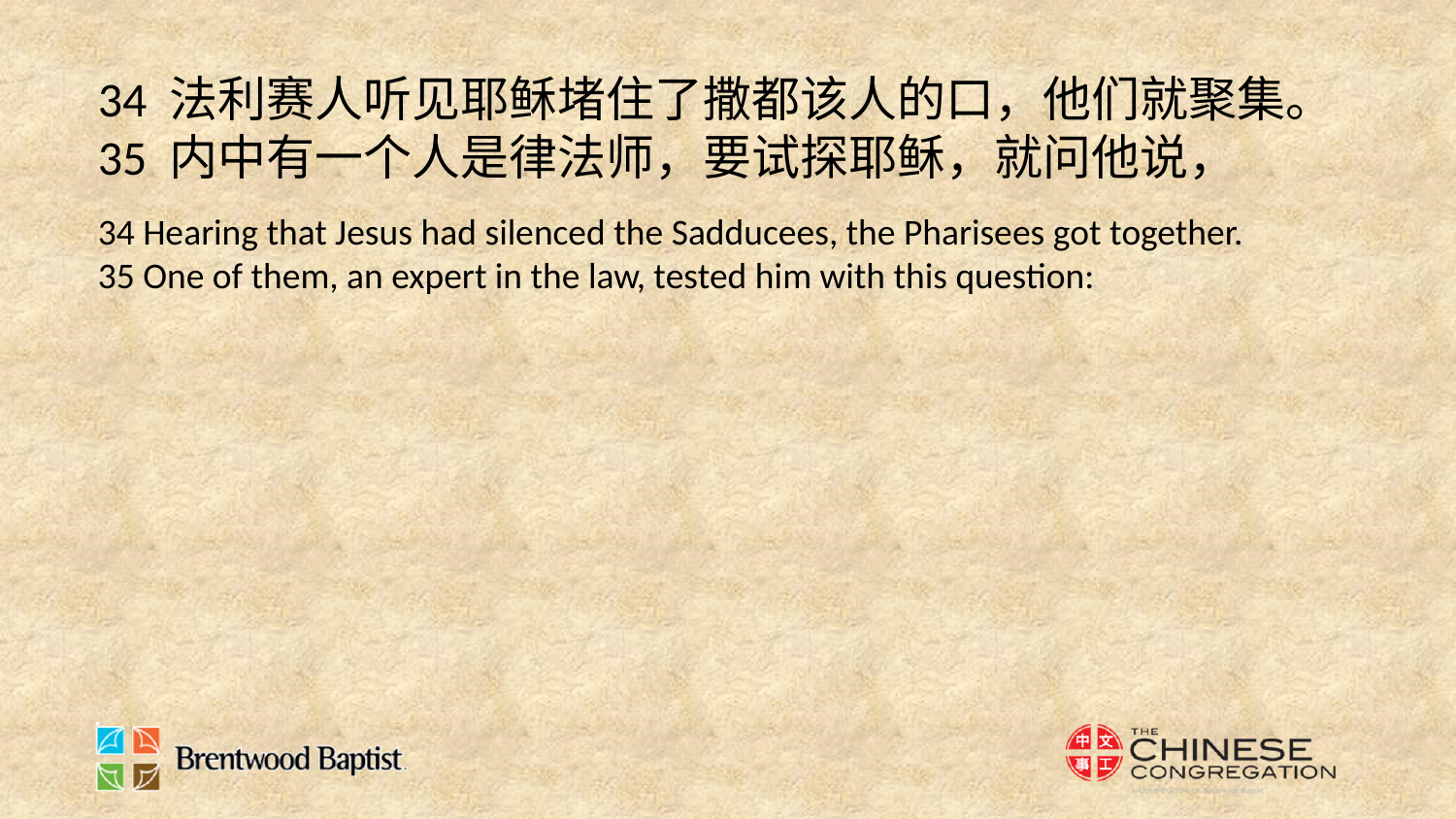

34 法利赛人听见耶稣堵住了撒都该人的口，他们就聚集。
35 内中有一个人是律法师，要试探耶稣，就问他说，

34 Hearing that Jesus had silenced the Sadducees, the Pharisees got together.
35 One of them, an expert in the law, tested him with this question: